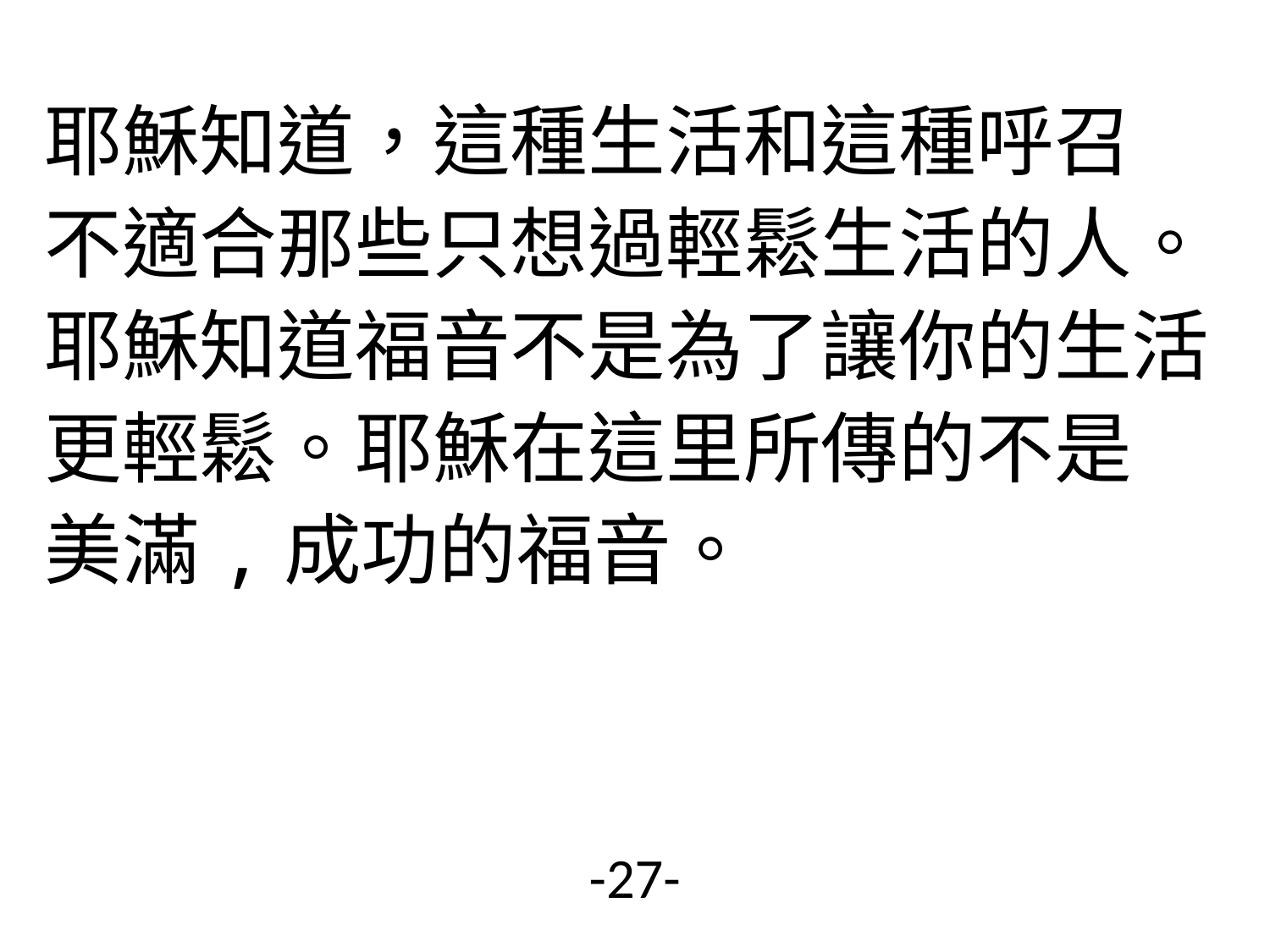

# 耶穌知道，這種生活和這種呼召 不適合那些只想過輕鬆生活的人。 耶穌知道福音不是為了讓你的生活更輕鬆。耶穌在這里所傳的不是 美滿,成功的福音。
-27-